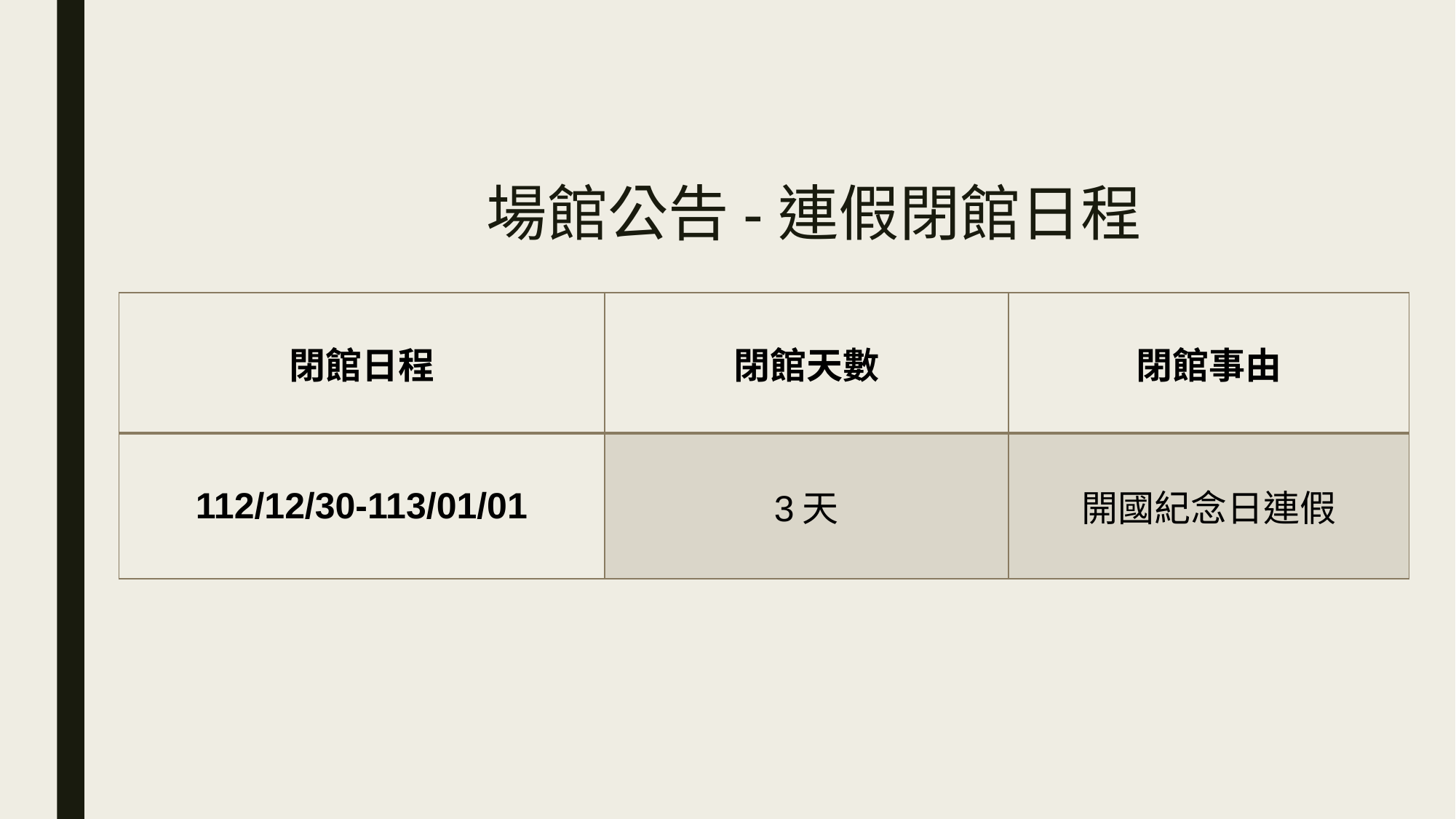

# 場館公告-連假閉館日程
| 閉館日程 | 閉館天數 | 閉館事由 |
| --- | --- | --- |
| 112/12/30-113/01/01 | 3天 | 開國紀念日連假 |